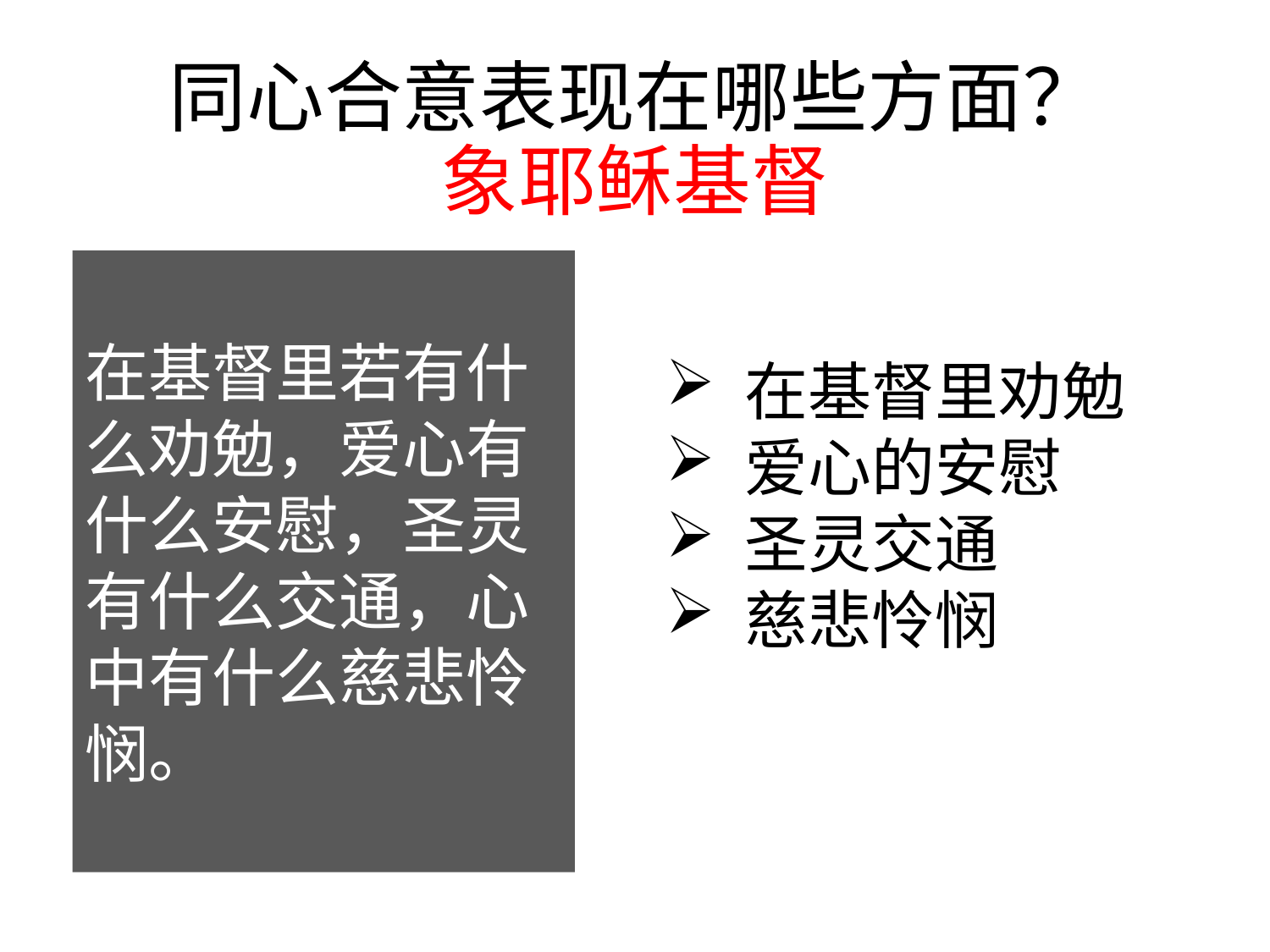

# 同心合意表现在哪些方面？ 象耶稣基督

在基督里若有什么劝勉，爱心有什么安慰，圣灵有什么交通，心中有什么慈悲怜悯。

在基督里劝勉
爱心的安慰
圣灵交通
慈悲怜悯